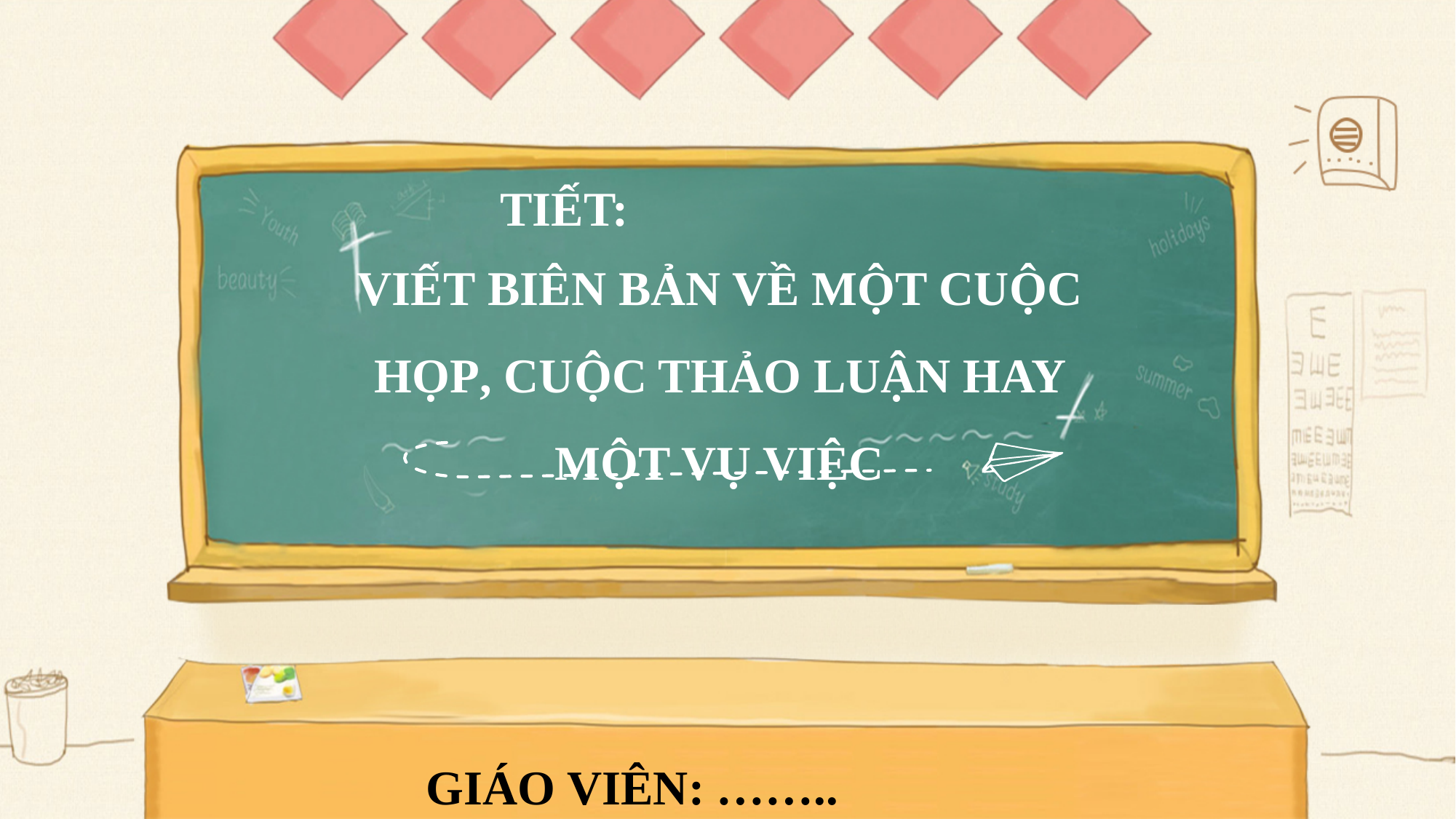

TIẾT:
VIẾT BIÊN BẢN VỀ MỘT CUỘC HỌP, CUỘC THẢO LUẬN HAY MỘT VỤ VIỆC

GIÁO VIÊN: ……..
手绘风家长会
卡通通用模板